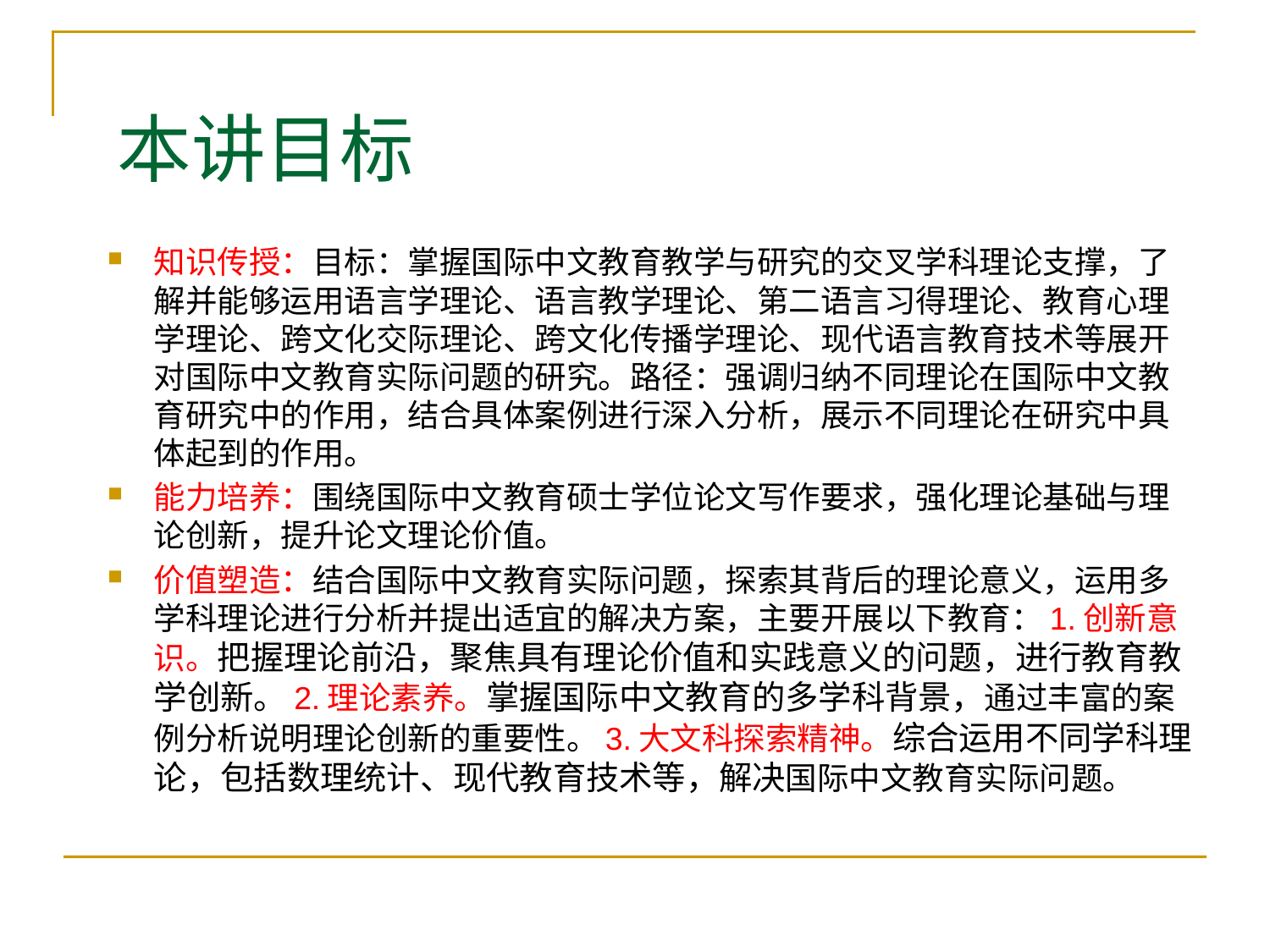

# 本讲目标
知识传授：目标：掌握国际中文教育教学与研究的交叉学科理论支撑，了解并能够运用语言学理论、语言教学理论、第二语言习得理论、教育心理学理论、跨文化交际理论、跨文化传播学理论、现代语言教育技术等展开对国际中文教育实际问题的研究。路径：强调归纳不同理论在国际中文教育研究中的作用，结合具体案例进行深入分析，展示不同理论在研究中具体起到的作用。
能力培养：围绕国际中文教育硕士学位论文写作要求，强化理论基础与理论创新，提升论文理论价值。
价值塑造：结合国际中文教育实际问题，探索其背后的理论意义，运用多学科理论进行分析并提出适宜的解决方案，主要开展以下教育：1.创新意识。把握理论前沿，聚焦具有理论价值和实践意义的问题，进行教育教学创新。2.理论素养。掌握国际中文教育的多学科背景，通过丰富的案例分析说明理论创新的重要性。3.大文科探索精神。综合运用不同学科理论，包括数理统计、现代教育技术等，解决国际中文教育实际问题。